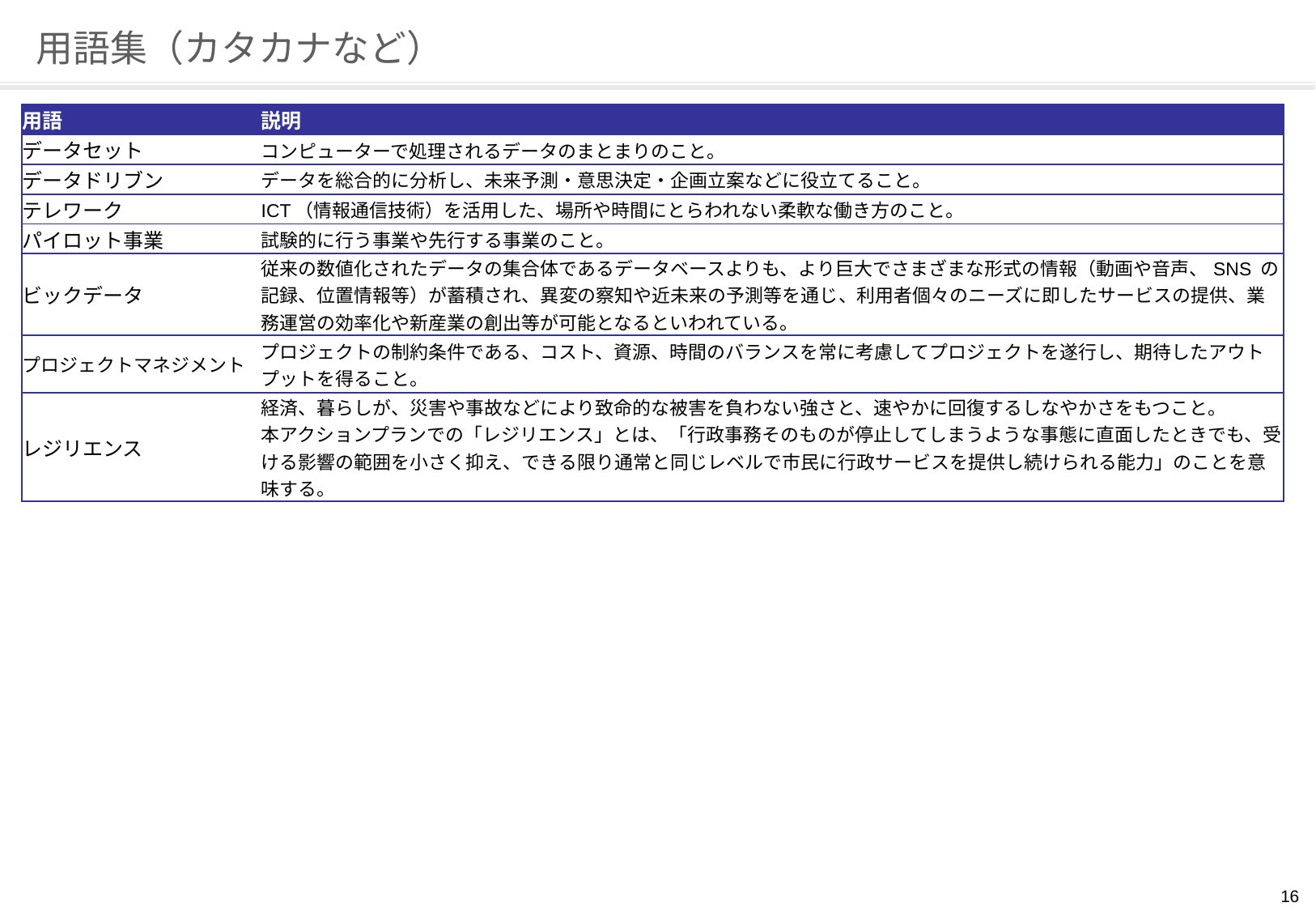

# 用語集（カタカナなど）
| 用語 | 説明 |
| --- | --- |
| データセット | コンピューターで処理されるデータのまとまりのこと。 |
| データドリブン | データを総合的に分析し、未来予測・意思決定・企画立案などに役立てること。 |
| テレワーク | ICT（情報通信技術）を活用した、場所や時間にとらわれない柔軟な働き方のこと。 |
| パイロット事業 | 試験的に行う事業や先行する事業のこと。 |
| ビックデータ | 従来の数値化されたデータの集合体であるデータベースよりも、より巨大でさまざまな形式の情報（動画や音声、SNS の記録、位置情報等）が蓄積され、異変の察知や近未来の予測等を通じ、利用者個々のニーズに即したサービスの提供、業務運営の効率化や新産業の創出等が可能となるといわれている。 |
| プロジェクトマネジメント | プロジェクトの制約条件である、コスト、資源、時間のバランスを常に考慮してプロジェクトを遂行し、期待したアウトプットを得ること。 |
| レジリエンス | 経済、暮らしが、災害や事故などにより致命的な被害を負わない強さと、速やかに回復するしなやかさをもつこと。 本アクションプランでの「レジリエンス」とは、「行政事務そのものが停止してしまうような事態に直面したときでも、受ける影響の範囲を小さく抑え、できる限り通常と同じレベルで市民に行政サービスを提供し続けられる能力」のことを意味する。 |
16